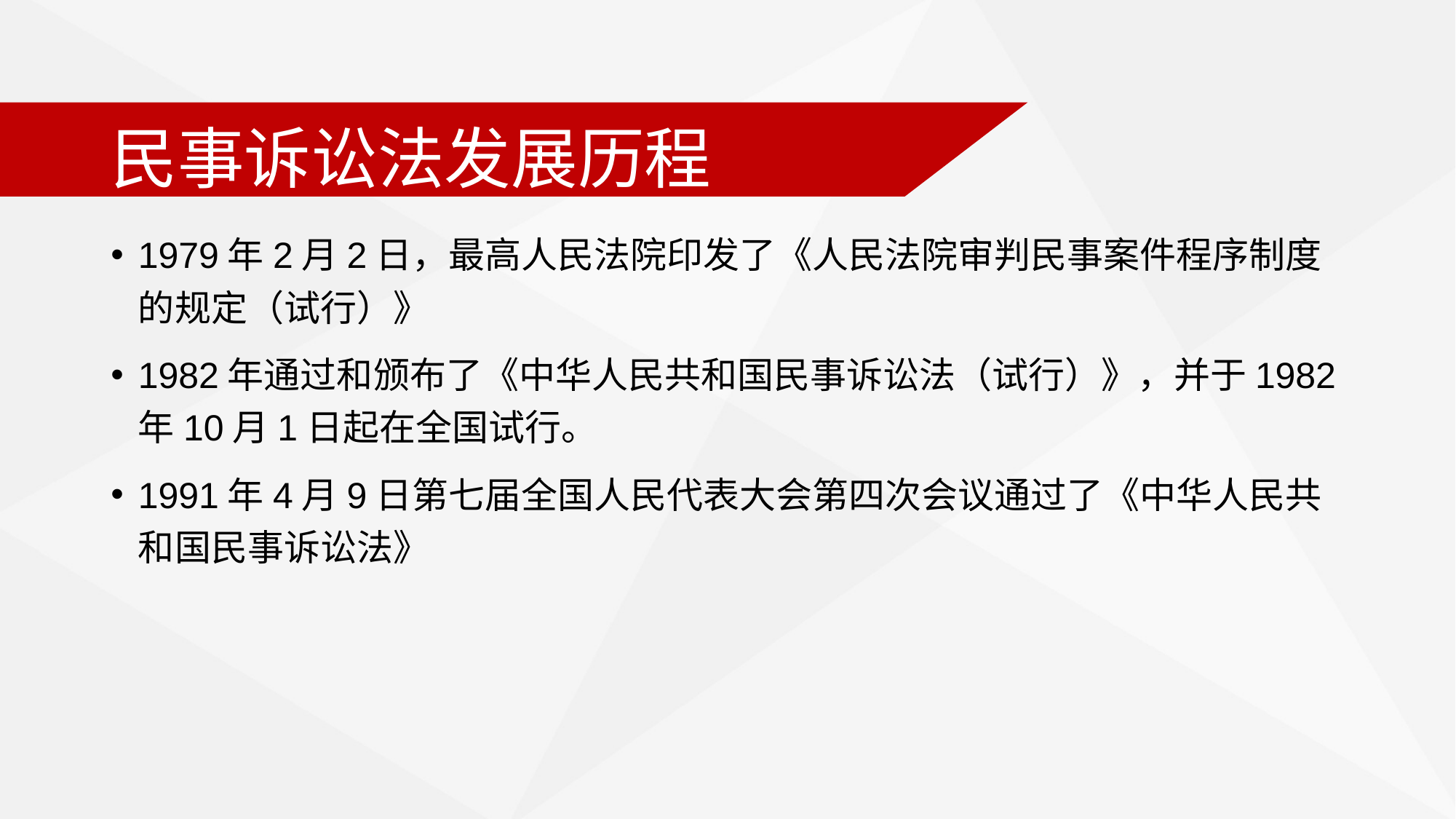

# 民事诉讼法发展历程
1979年2月2日，最高人民法院印发了《人民法院审判民事案件程序制度的规定（试行）》
1982年通过和颁布了《中华人民共和国民事诉讼法（试行）》，并于1982年10月1日起在全国试行。
1991年4月9日第七届全国人民代表大会第四次会议通过了《中华人民共和国民事诉讼法》